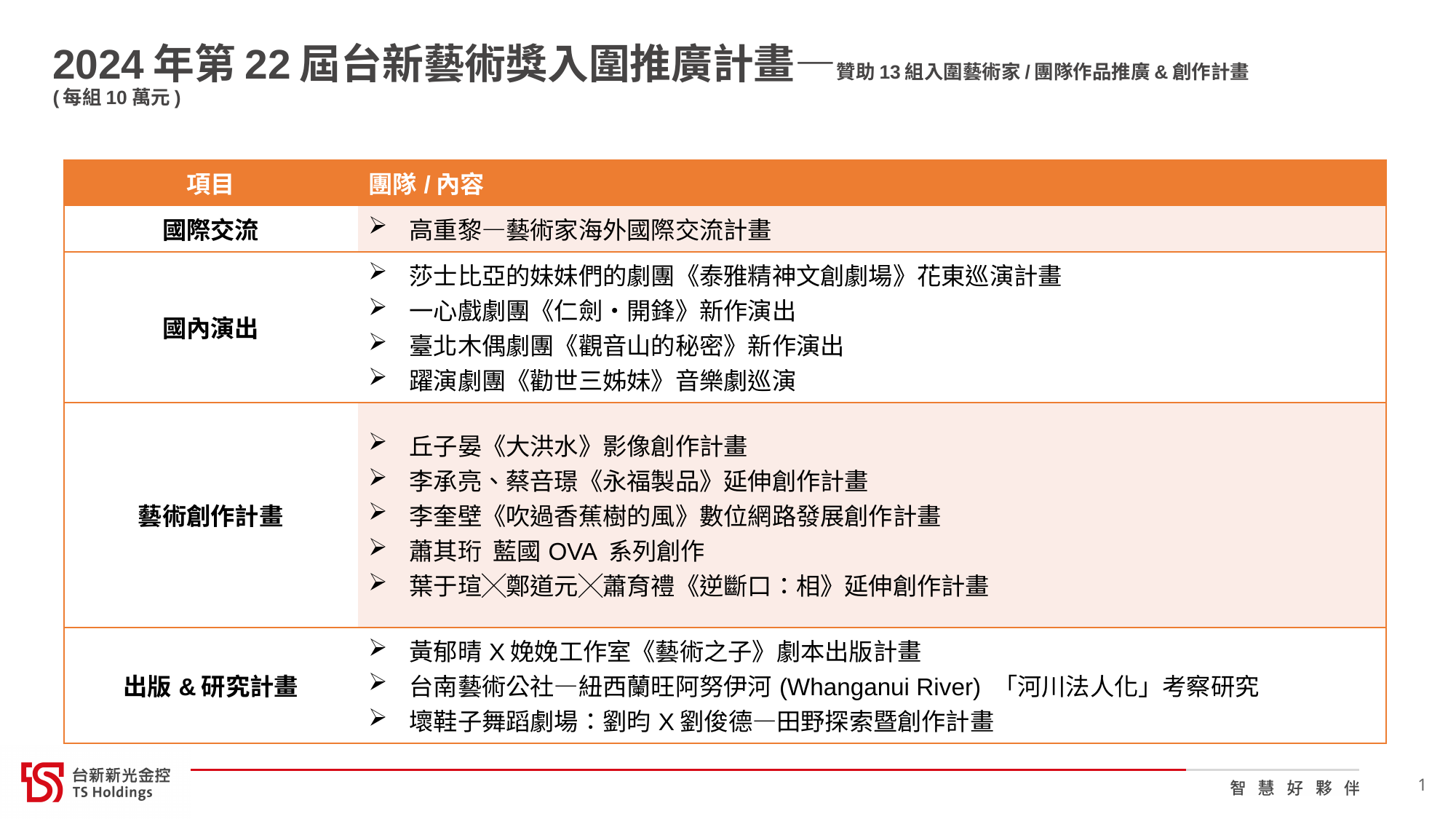

# 2024年第22屆台新藝術獎入圍推廣計畫—贊助13組入圍藝術家/團隊作品推廣&創作計畫 (每組10萬元)
| 項目 | 團隊/內容 |
| --- | --- |
| 國際交流 | 高重黎—藝術家海外國際交流計畫 |
| 國內演出 | 莎士比亞的妹妹們的劇團《泰雅精神文創劇場》花東巡演計畫 一心戲劇團《仁劍‧開鋒》新作演出 臺北木偶劇團《觀音山的秘密》新作演出 躍演劇團《勸世三姊妹》音樂劇巡演 |
| 藝術創作計畫 | 丘子晏《大洪水》影像創作計畫 李承亮、蔡咅璟《永福製品》延伸創作計畫 李奎壁《吹過香蕉樹的風》數位網路發展創作計畫 蕭其珩  藍國OVA 系列創作 葉于瑄╳鄭道元╳蕭育禮《逆斷口：相》延伸創作計畫 |
| 出版&研究計畫 | 黃郁晴X娩娩工作室《藝術之子》劇本出版計畫 台南藝術公社—紐西蘭旺阿努伊河(Whanganui River) 「河川法人化」考察研究 壞鞋子舞蹈劇場：劉昀X劉俊德—田野探索暨創作計畫 |
1